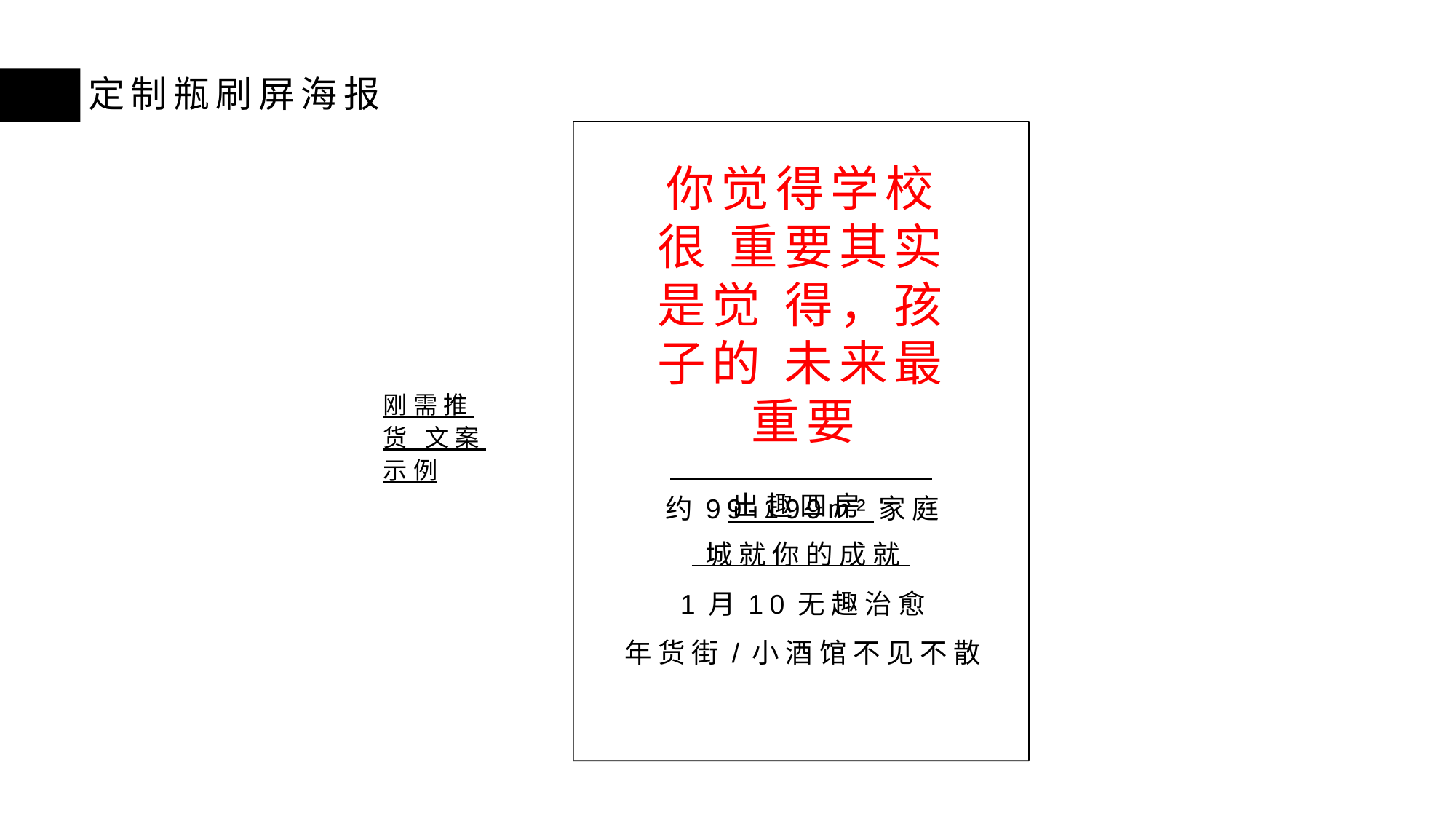

定制瓶刷屏海报

你觉得学校很 重要其实是觉 得，孩子的 未来最重要
约99-199m²家庭
刚需推货 文案示例
出趣四房
城就你的成就
1月10无趣治愈
年货街/小酒馆不见不散